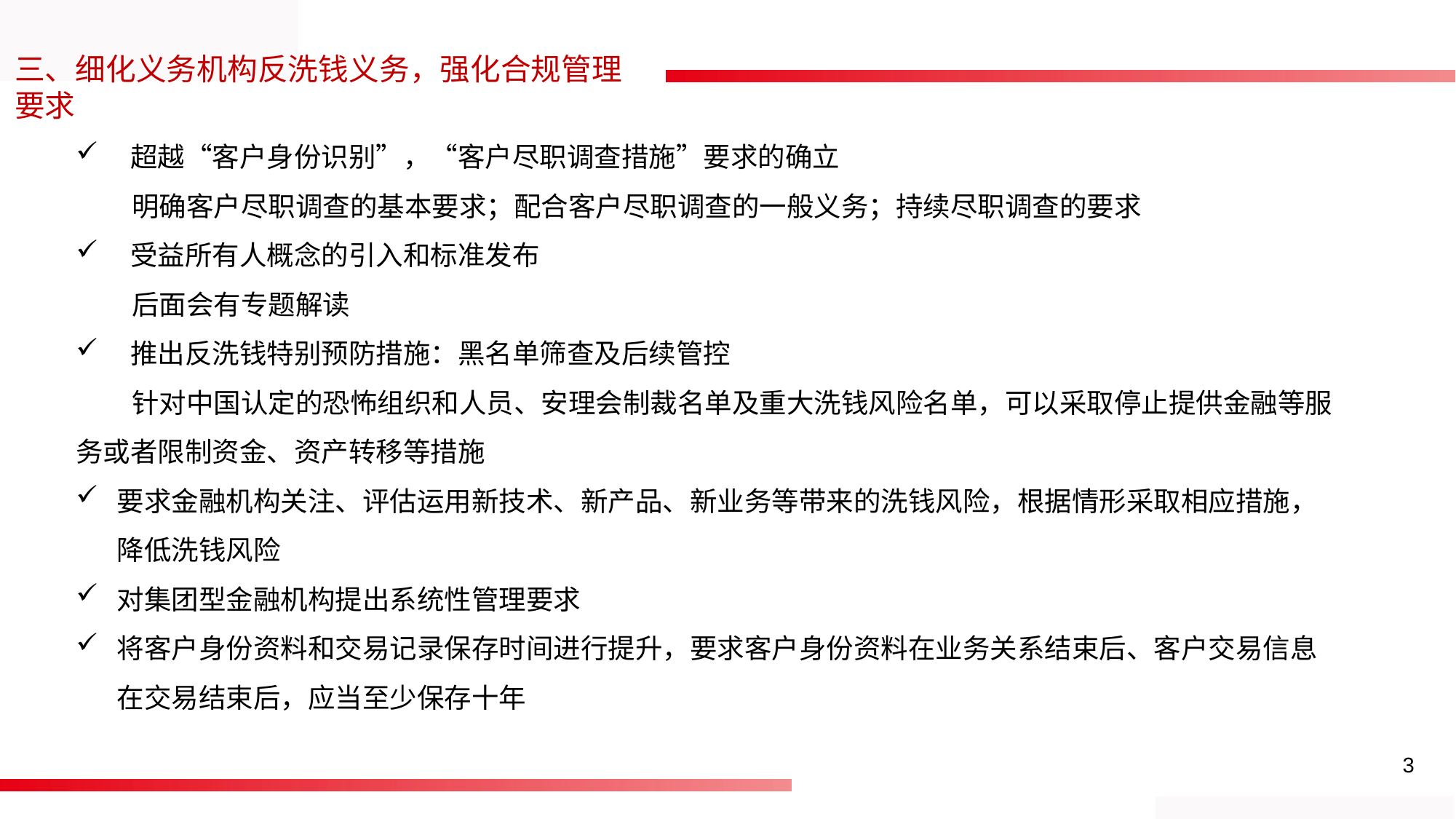

三、细化义务机构反洗钱义务，强化合规管理要求

超越“客户身份识别”，“客户尽职调查措施”要求的确立
        明确客户尽职调查的基本要求；配合客户尽职调查的一般义务；持续尽职调查的要求
受益所有人概念的引入和标准发布
        后面会有专题解读
推出反洗钱特别预防措施：黑名单筛查及后续管控
        针对中国认定的恐怖组织和人员、安理会制裁名单及重大洗钱风险名单，可以采取停止提供金融等服务或者限制资金、资产转移等措施
要求金融机构关注、评估运用新技术、新产品、新业务等带来的洗钱风险，根据情形采取相应措施，降低洗钱风险
对集团型金融机构提出系统性管理要求
将客户身份资料和交易记录保存时间进行提升，要求客户身份资料在业务关系结束后、客户交易信息在交易结束后，应当至少保存十年
3